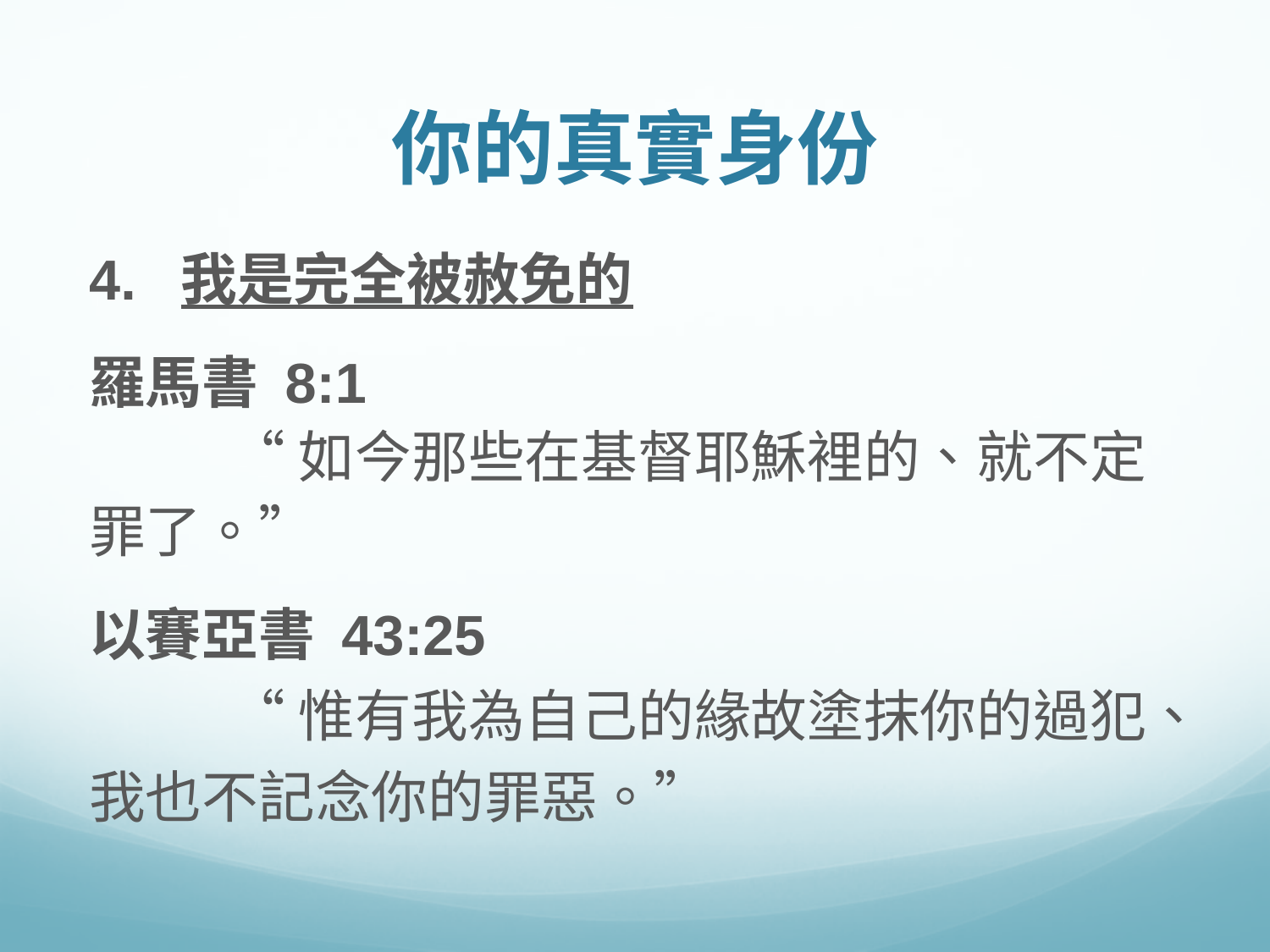

# 你的真實身份
4.  我是完全被赦免的
羅馬書 8:1
	 “如今那些在基督耶穌裡的、就不定罪了。”
以賽亞書 43:25
 	 “惟有我為自己的緣故塗抹你的過犯、我也不記念你的罪惡。”